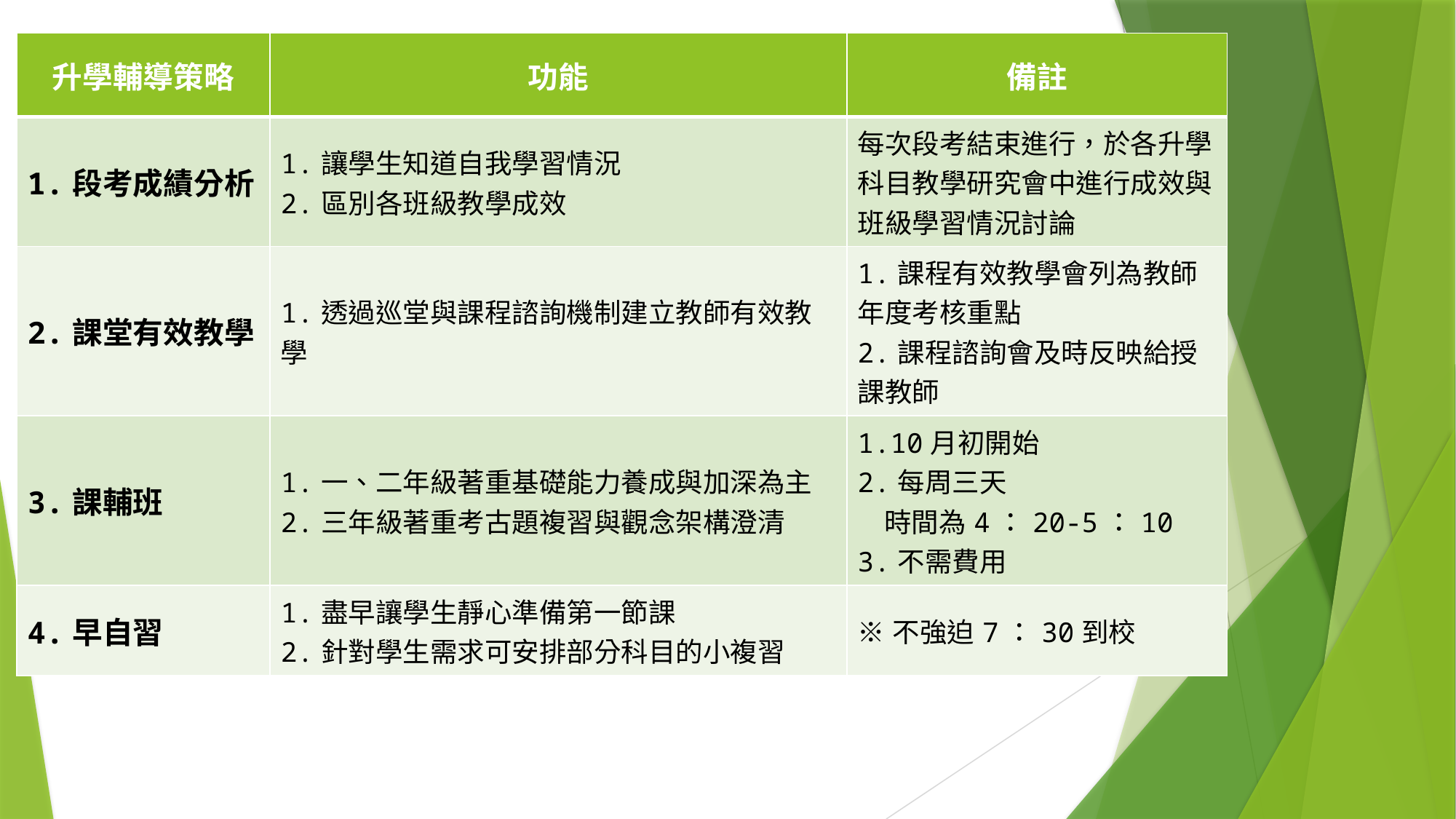

| 升學輔導策略 | 功能 | 備註 |
| --- | --- | --- |
| 1.段考成績分析 | 1.讓學生知道自我學習情況 2.區別各班級教學成效 | 每次段考結束進行，於各升學科目教學研究會中進行成效與班級學習情況討論 |
| 2.課堂有效教學 | 1.透過巡堂與課程諮詢機制建立教師有效教學 | 1.課程有效教學會列為教師年度考核重點 2.課程諮詢會及時反映給授課教師 |
| 3.課輔班 | 1.一、二年級著重基礎能力養成與加深為主 2.三年級著重考古題複習與觀念架構澄清 | 1.10月初開始 2.每周三天 時間為4：20-5：10 3.不需費用 |
| 4.早自習 | 1.盡早讓學生靜心準備第一節課 2.針對學生需求可安排部分科目的小複習 | ※不強迫7：30到校 |